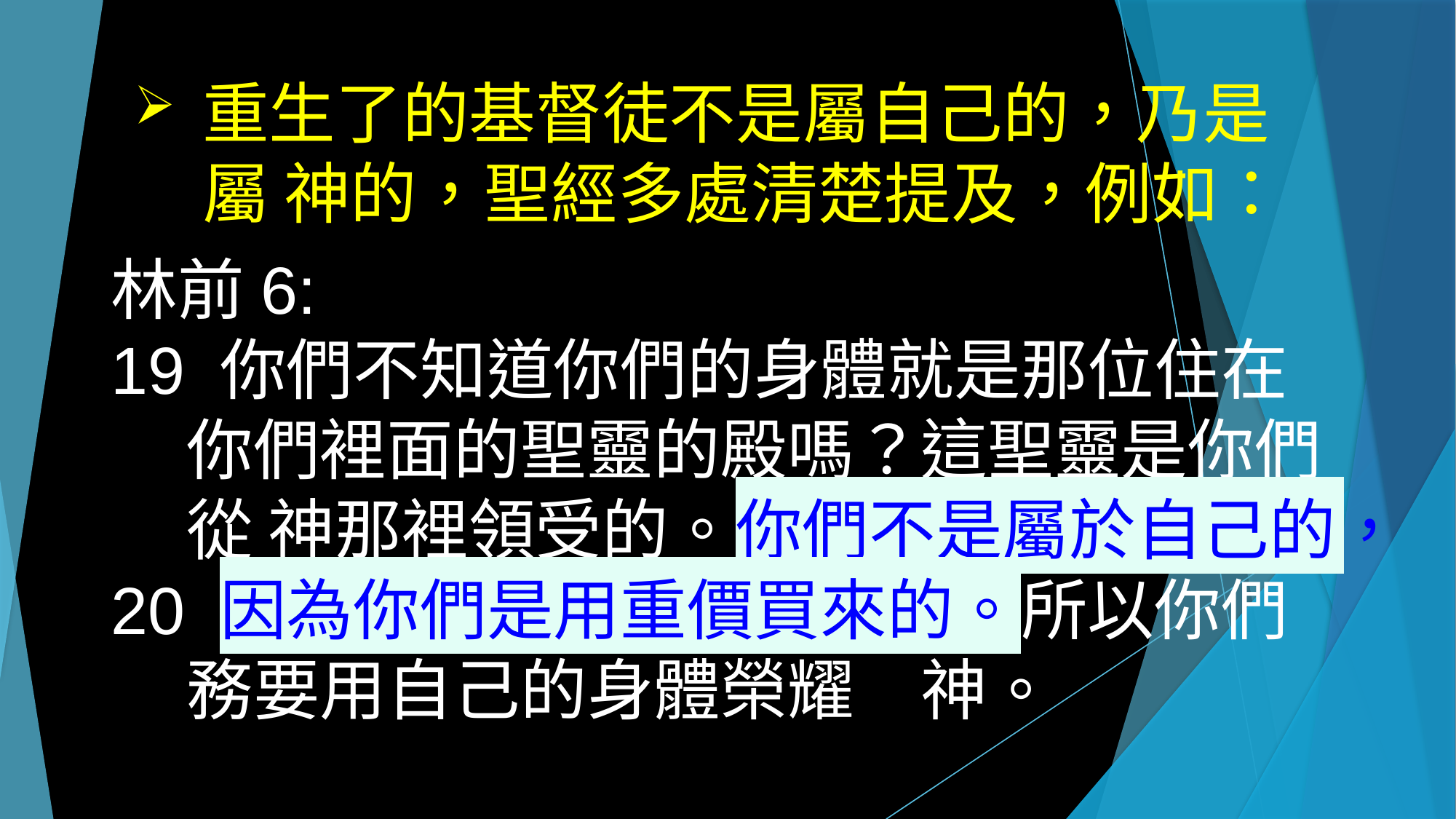

重生了的基督徒不是屬自己的，乃是屬 神的，聖經多處清楚提及，例如：
林前6:
19 你們不知道你們的身體就是那位住在你們裡面的聖靈的殿嗎？這聖靈是你們從 神那裡領受的。你們不是屬於自己的，
20 因為你們是用重價買來的。所以你們務要用自己的身體榮耀　神。